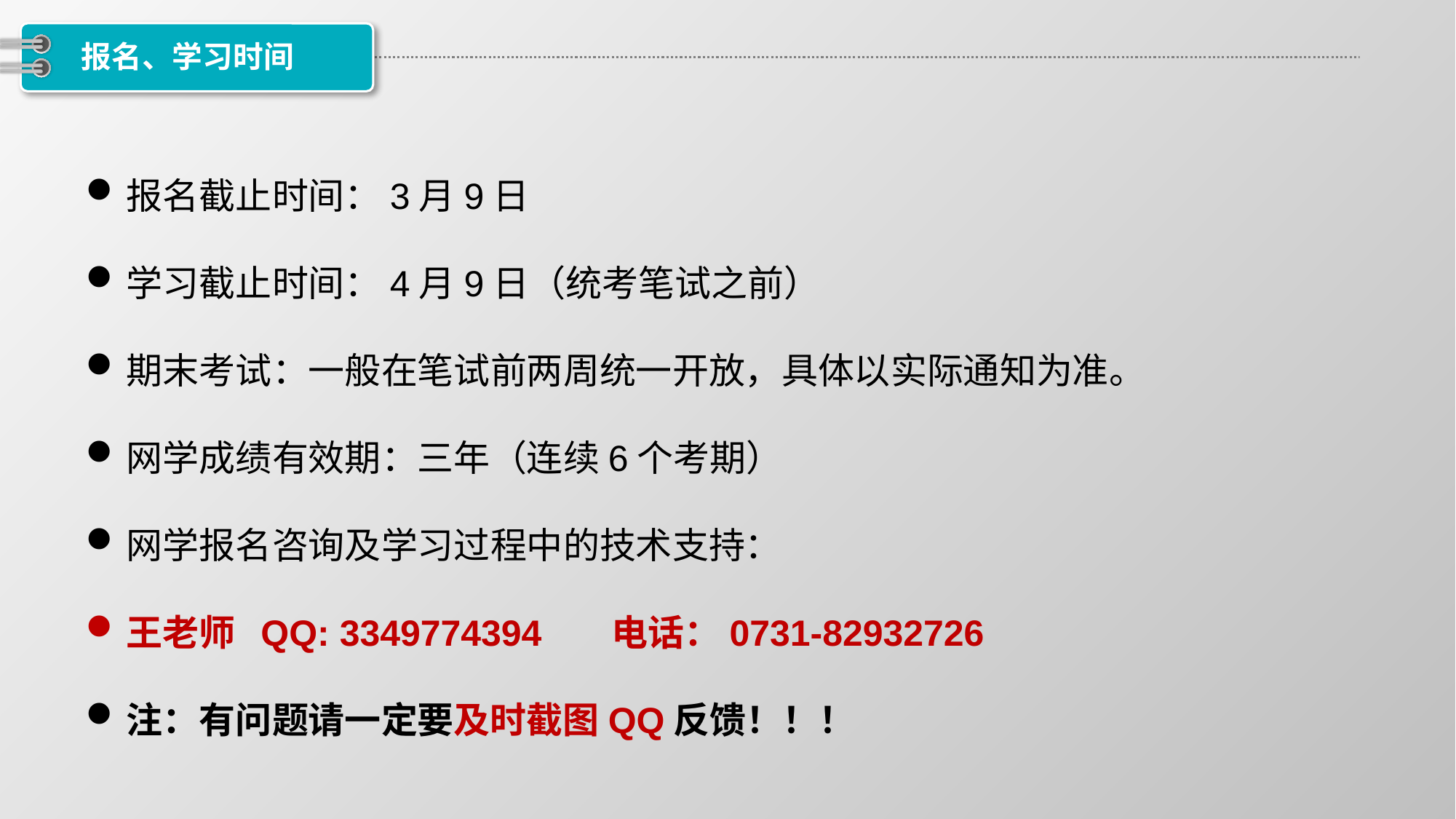

# 报名、学习时间
报名截止时间：3月9日
学习截止时间：4月9日（统考笔试之前）
期末考试：一般在笔试前两周统一开放，具体以实际通知为准。
网学成绩有效期：三年（连续6个考期）
网学报名咨询及学习过程中的技术支持：
王老师  QQ: 3349774394      电话：0731-82932726
注：有问题请一定要及时截图QQ反馈！！！